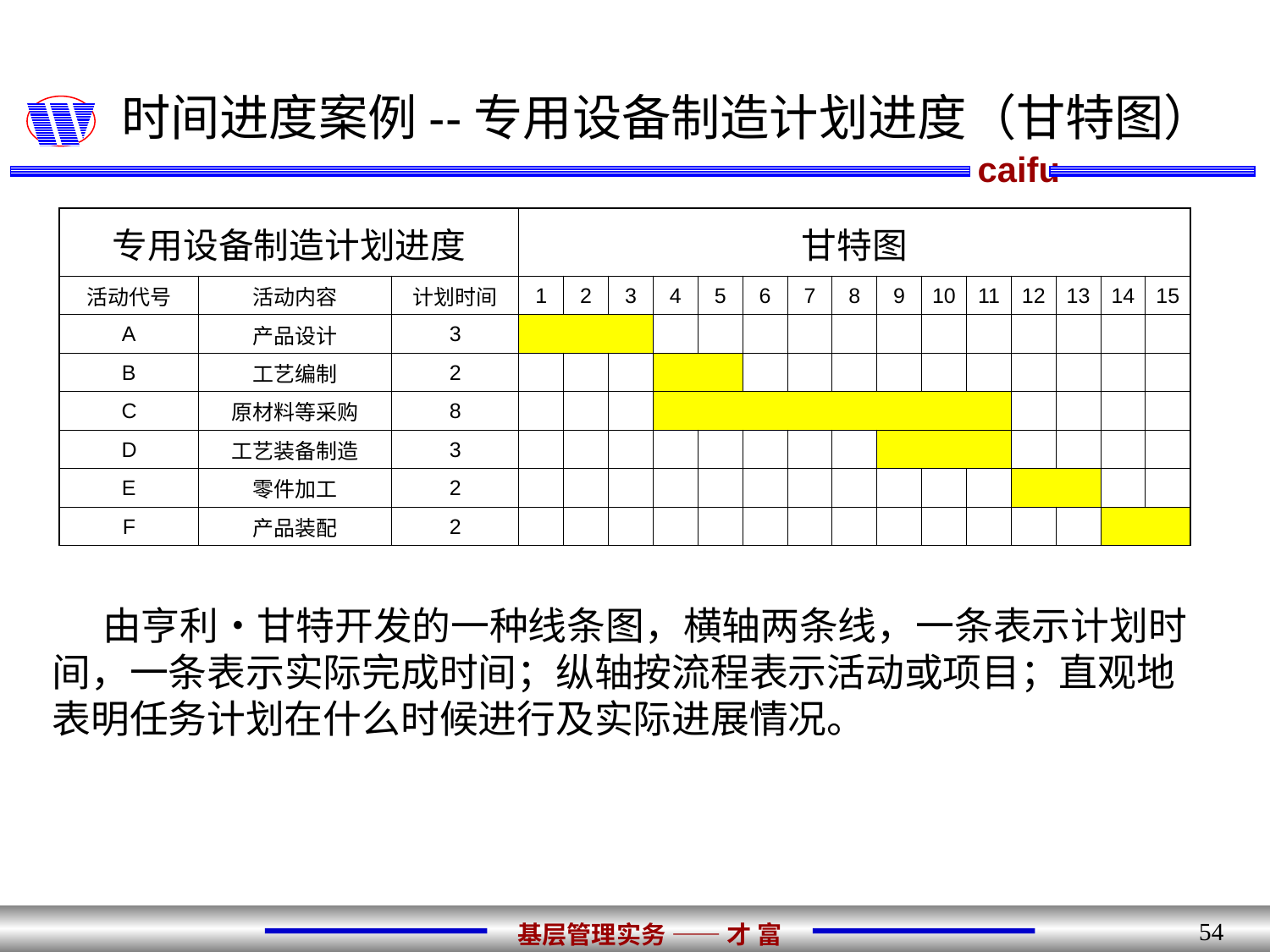

# 时间进度案例--专用设备制造计划进度（甘特图）
| 专用设备制造计划进度 |  |  | 甘特图 |  |  |  |  |  |  |  |  |  |  |  |  |  |  |
| --- | --- | --- | --- | --- | --- | --- | --- | --- | --- | --- | --- | --- | --- | --- | --- | --- | --- |
| 活动代号 | 活动内容 | 计划时间 | 1 | 2 | 3 | 4 | 5 | 6 | 7 | 8 | 9 | 10 | 11 | 12 | 13 | 14 | 15 |
| A | 产品设计 | 3 |  |  |  |  |  |  |  |  |  |  |  |  |  |  |  |
| B | 工艺编制 | 2 |  |  |  |  |  |  |  |  |  |  |  |  |  |  |  |
| C | 原材料等采购 | 8 |  |  |  |  |  |  |  |  |  |  |  |  |  |  |  |
| D | 工艺装备制造 | 3 |  |  |  |  |  |  |  |  |  |  |  |  |  |  |  |
| E | 零件加工 | 2 |  |  |  |  |  |  |  |  |  |  |  |  |  |  |  |
| F | 产品装配 | 2 |  |  |  |  |  |  |  |  |  |  |  |  |  |  |  |
由亨利•甘特开发的一种线条图，横轴两条线，一条表示计划时间，一条表示实际完成时间；纵轴按流程表示活动或项目；直观地表明任务计划在什么时候进行及实际进展情况。